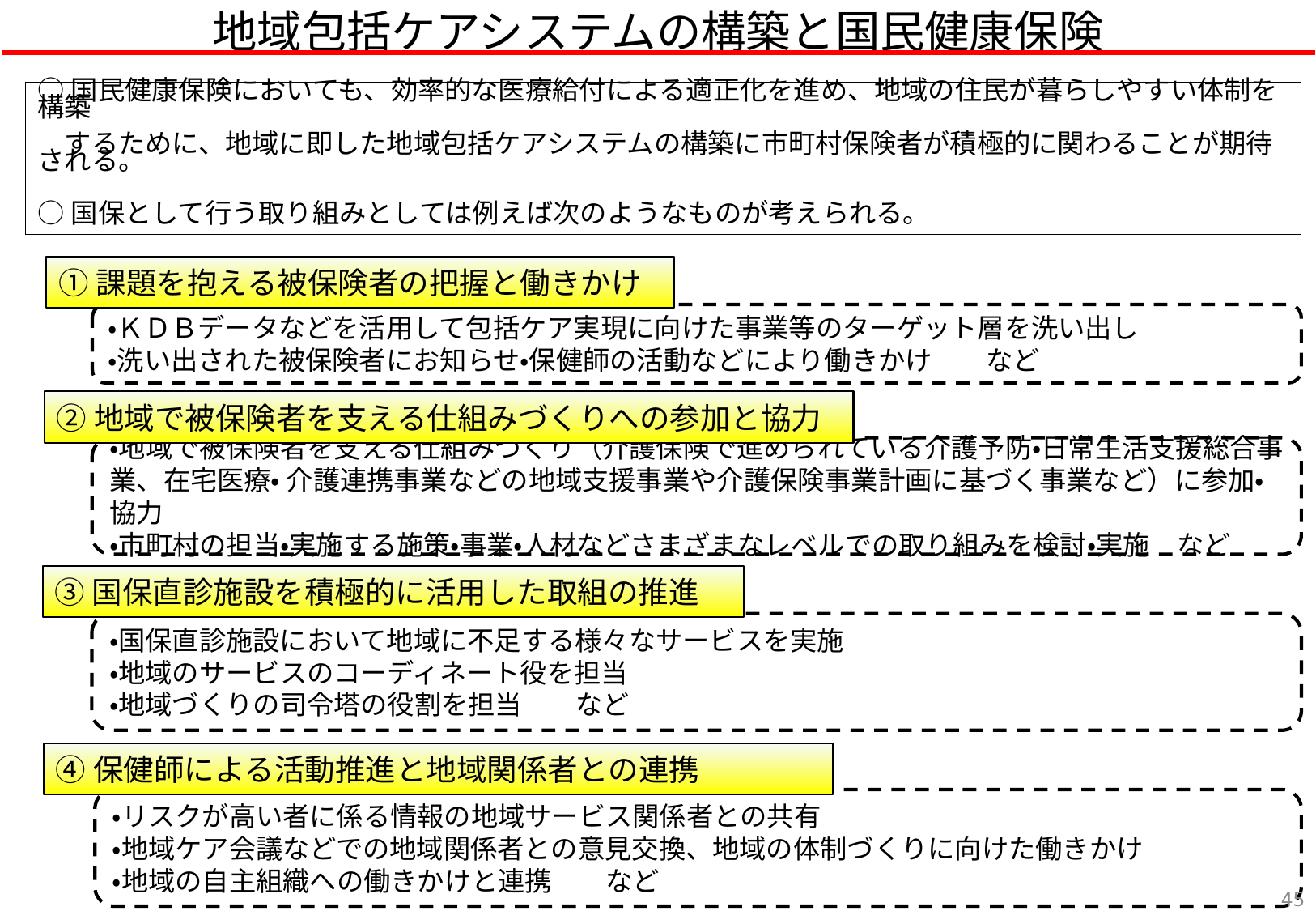

地域包括ケアシステムの構築と国民健康保険
○国民健康保険においても、効率的な医療給付による適正化を進め、地域の住民が暮らしやすい体制を構築
　するために、地域に即した地域包括ケアシステムの構築に市町村保険者が積極的に関わることが期待される。
○国保として行う取り組みとしては例えば次のようなものが考えられる。
①課題を抱える被保険者の把握と働きかけ
・ＫＤＢデータなどを活用して包括ケア実現に向けた事業等のターゲット層を洗い出し
・洗い出された被保険者にお知らせ・保健師の活動などにより働きかけ　　など
②地域で被保険者を支える仕組みづくりへの参加と協力
・地域で被保険者を支える仕組みづくり（介護保険で進められている介護予防・日常生活支援総合事業、在宅医療・ 介護連携事業などの地域支援事業や介護保険事業計画に基づく事業など）に参加・協力
・市町村の担当・実施する施策・事業・人材などさまざまなレベルでの取り組みを検討・実施　など
③国保直診施設を積極的に活用した取組の推進
・国保直診施設において地域に不足する様々なサービスを実施
・地域のサービスのコーディネート役を担当
・地域づくりの司令塔の役割を担当　　など
④保健師による活動推進と地域関係者との連携
・リスクが高い者に係る情報の地域サービス関係者との共有
・地域ケア会議などでの地域関係者との意見交換、地域の体制づくりに向けた働きかけ
・地域の自主組織への働きかけと連携　　など
45